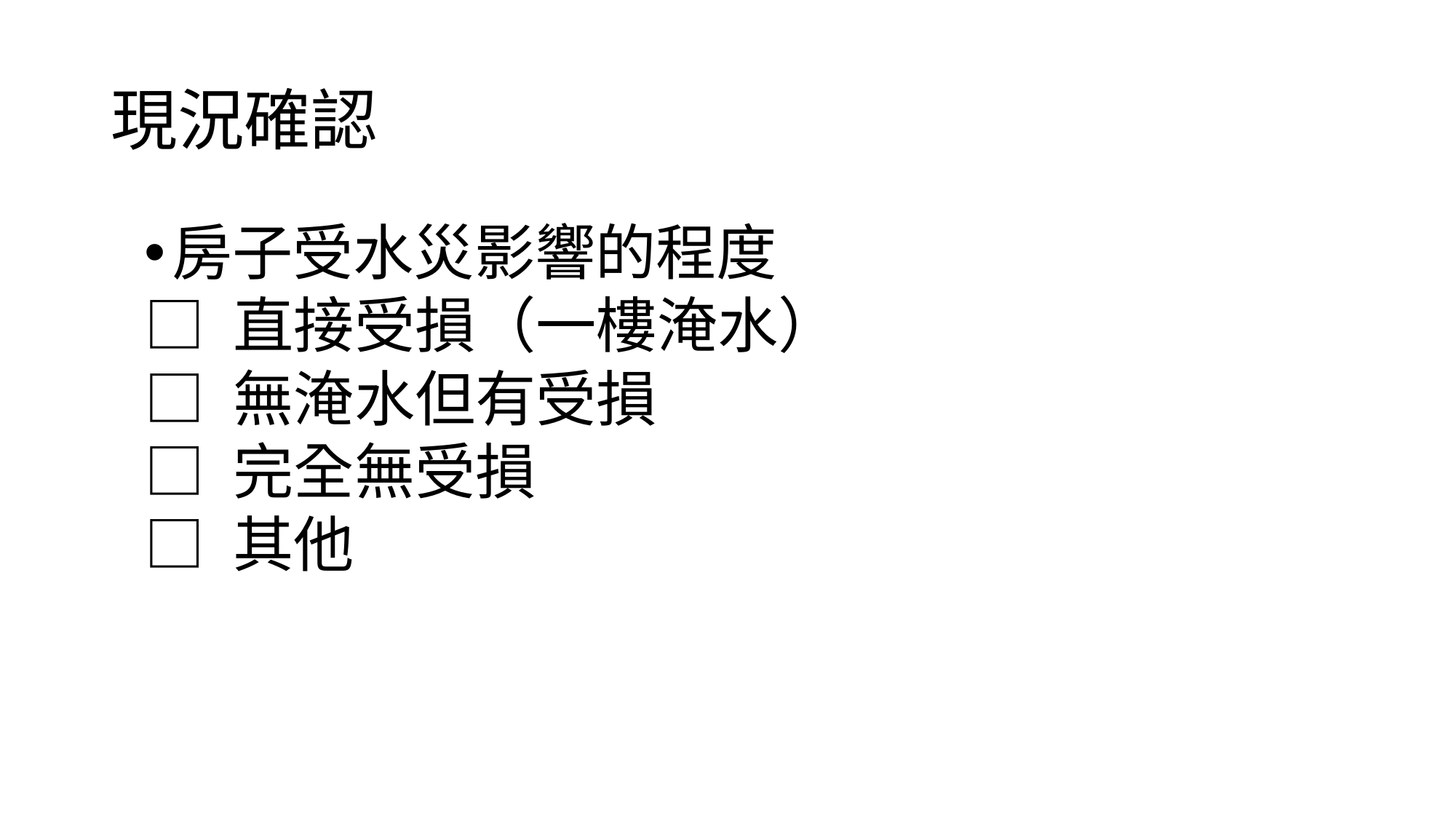

# 現況確認
房子受水災影響的程度
□ 直接受損（一樓淹水）
□ 無淹水但有受損
□ 完全無受損
□ 其他